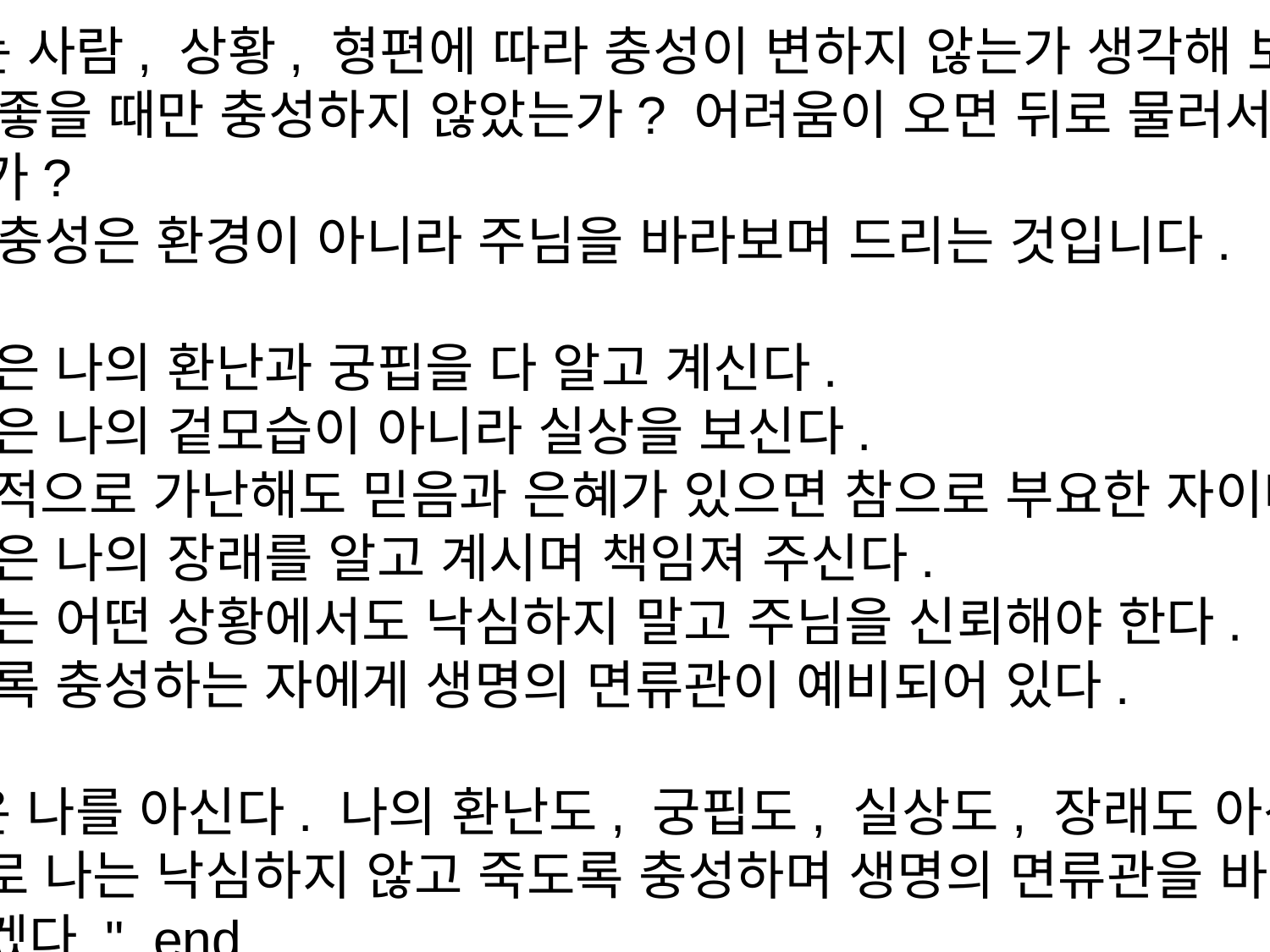

※ 나는 사람, 상황, 형편에 따라 충성이 변하지 않는가 생각해 보자.
형편이 좋을 때만 충성하지 않았는가? 어려움이 오면 뒤로 물러서지 않았는가?
진정한 충성은 환경이 아니라 주님을 바라보며 드리는 것입니다.

1)주님은 나의 환난과 궁핍을 다 알고 계신다.
2)주님은 나의 겉모습이 아니라 실상을 보신다.
3)세상적으로 가난해도 믿음과 은혜가 있으면 참으로 부요한 자이다.
4)주님은 나의 장래를 알고 계시며 책임져 주신다.
5)성도는 어떤 상황에서도 낙심하지 말고 주님을 신뢰해야 한다.
6)죽도록 충성하는 자에게 생명의 면류관이 예비되어 있다.
☛결론
"주님은 나를 아신다. 나의 환난도, 궁핍도, 실상도, 장래도 아신다. 그러므로 나는 낙심하지 않고 죽도록 충성하며 생명의 면류관을 바라보며 살아가겠다."  end